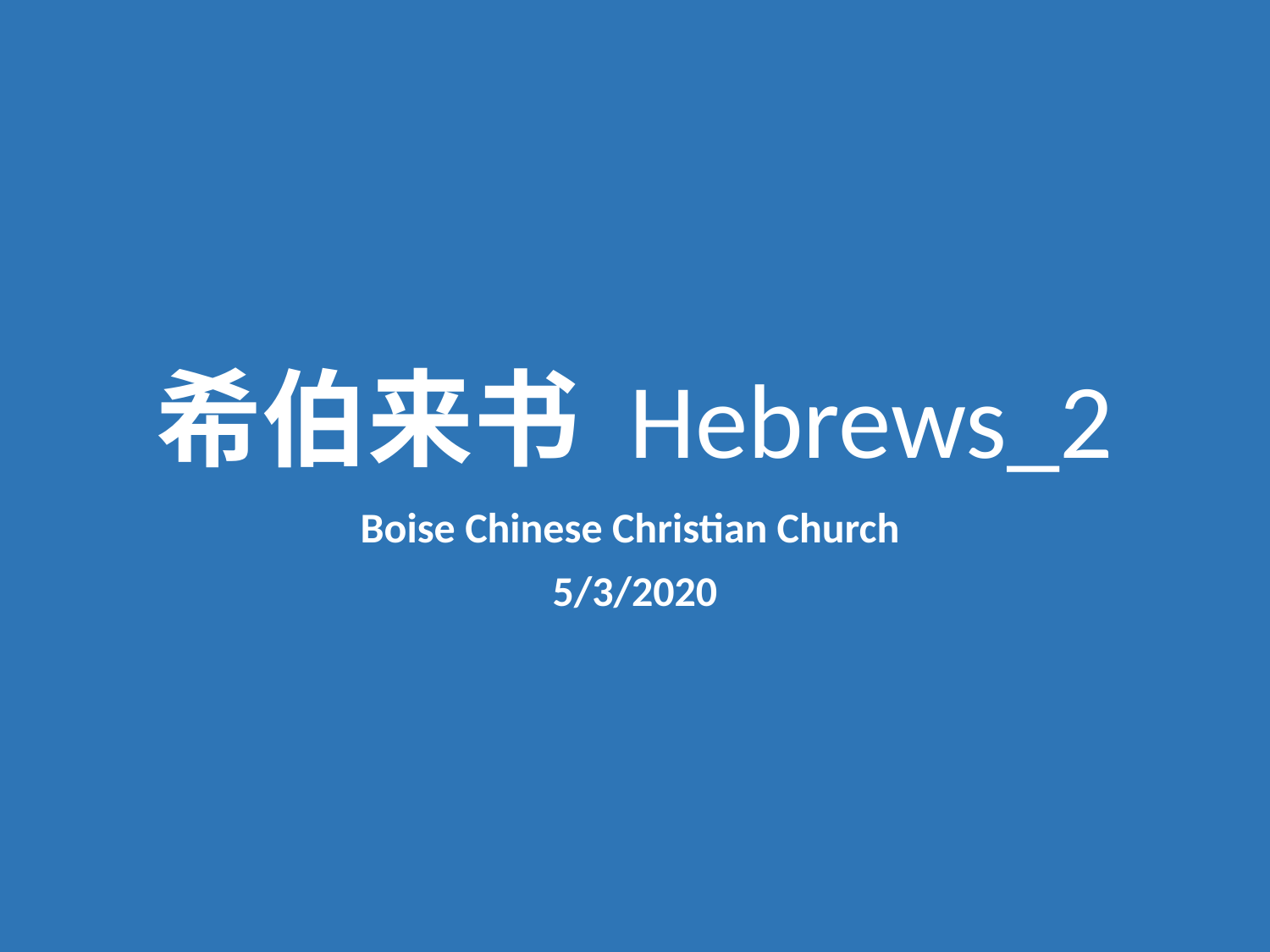

# 希伯来书 Hebrews_2
Boise Chinese Christian Church
5/3/2020